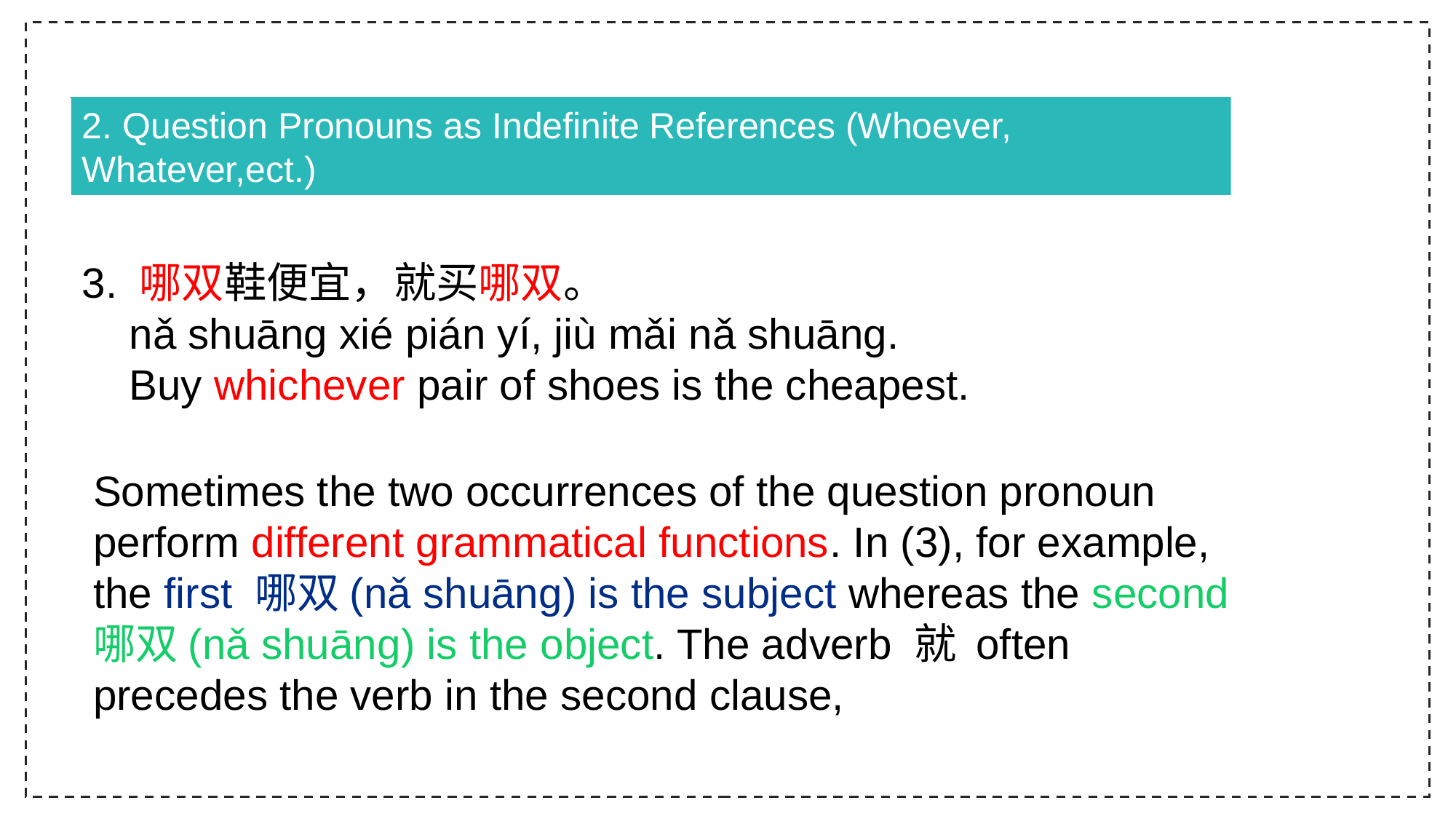

2. Question Pronouns as Indefinite References (Whoever, Whatever,ect.)
3. 哪双鞋便宜，就买哪双。
    nǎ shuāng xié pián yí, jiù mǎi nǎ shuāng.
    Buy whichever pair of shoes is the cheapest.
Sometimes the two occurrences of the question pronoun perform different grammatical functions. In (3), for example, the first 哪双(nǎ shuāng) is the subject whereas the second 哪双(nǎ shuāng) is the object. The adverb 就 often precedes the verb in the second clause,